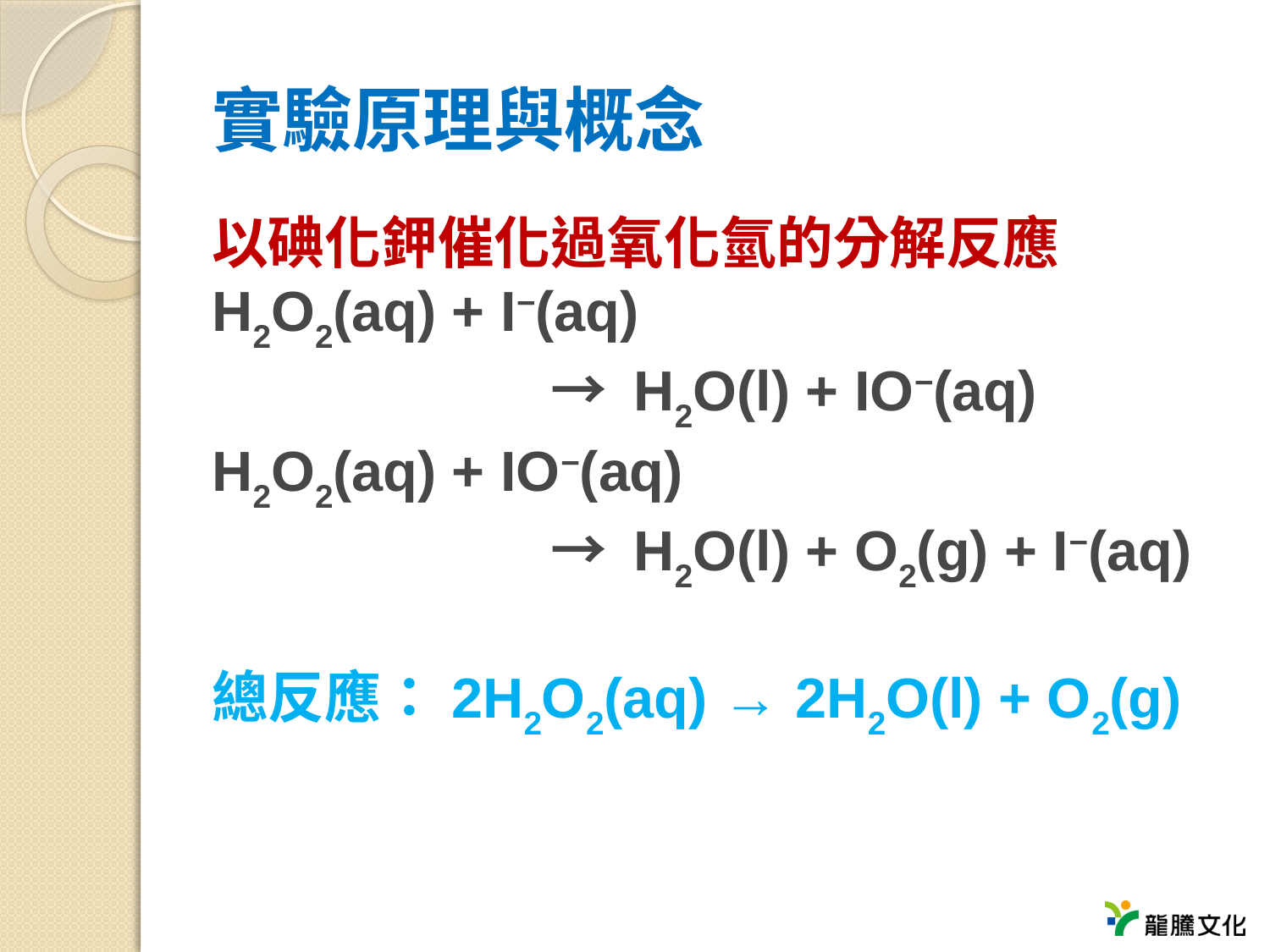

# 實驗原理與概念
以碘化鉀催化過氧化氫的分解反應
H2O2(aq) + I−(aq)
　　　　　　→ H2O(l) + IO−(aq)
H2O2(aq) + IO−(aq)
　　　　　　→ H2O(l) + O2(g) + I−(aq)
總反應：2H2O2(aq) → 2H2O(l) + O2(g)